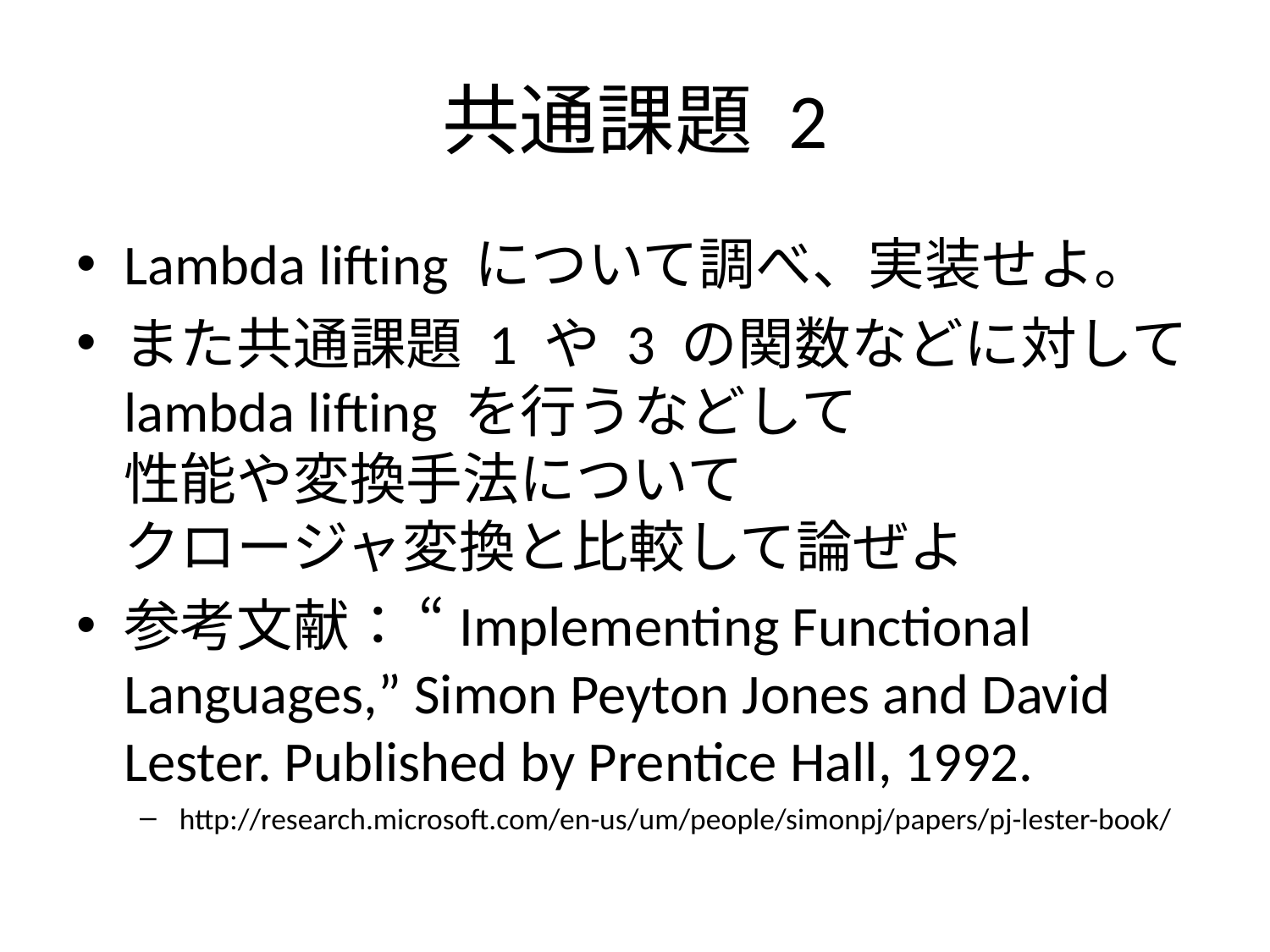

# 共通課題 2
Lambda lifting について調べ、実装せよ。
また共通課題 1 や 3 の関数などに対して
lambda lifting を行うなどして
性能や変換手法について
クロージャ変換と比較して論ぜよ
参考文献： “Implementing Functional Languages,” Simon Peyton Jones and David Lester. Published by Prentice Hall, 1992.
http://research.microsoft.com/en-us/um/people/simonpj/papers/pj-lester-book/